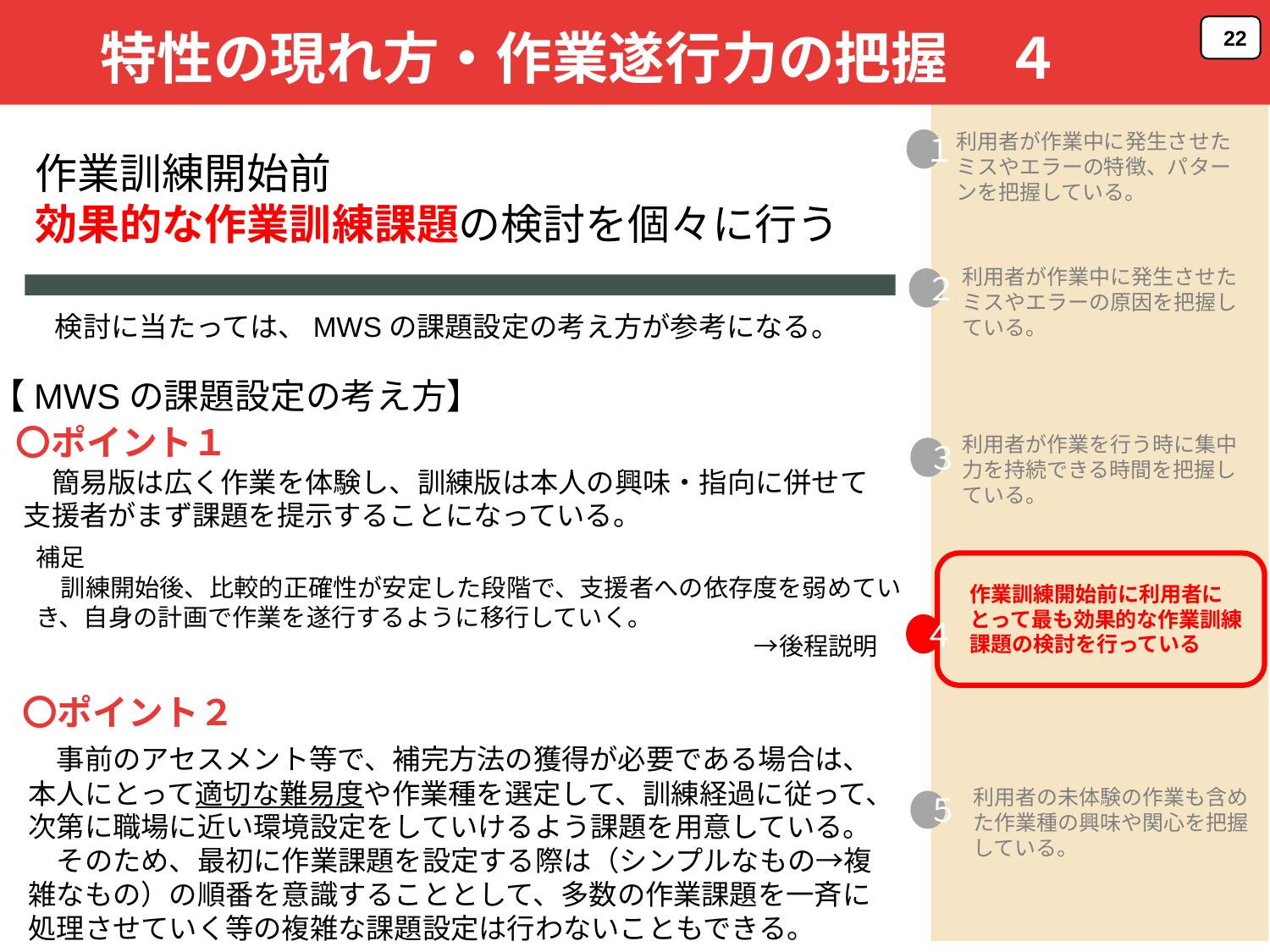

22
特性の現れ方・作業遂行力の把握　４

利用者が作業中に発生させたミスやエラーの特徴、パターンを把握している。
１
２
３
４
５
作業訓練開始前
効果的な作業訓練課題の検討を個々に行う
利用者が作業中に発生させたミスやエラーの原因を把握している。

　検討に当たっては、MWSの課題設定の考え方が参考になる。
【MWSの課題設定の考え方】
〇ポイント１
利用者が作業を行う時に集中力を持続できる時間を把握している。
　簡易版は広く作業を体験し、訓練版は本人の興味・指向に併せて支援者がまず課題を提示することになっている。
補足
　訓練開始後、比較的正確性が安定した段階で、支援者への依存度を弱めていき、自身の計画で作業を遂行するように移行していく。
　　　　　　　　　　　　　　　　　　　　　　　　　　　　　→後程説明

作業訓練開始前に利用者にとって最も効果的な作業訓練課題の検討を行っている
〇ポイント２
　事前のアセスメント等で、補完方法の獲得が必要である場合は、本人にとって適切な難易度や作業種を選定して、訓練経過に従って、次第に職場に近い環境設定をしていけるよう課題を用意している。
　そのため、最初に作業課題を設定する際は（シンプルなもの→複雑なもの）の順番を意識することとして、多数の作業課題を一斉に処理させていく等の複雑な課題設定は行わないこともできる。
利用者の未体験の作業も含めた作業種の興味や関心を把握している。